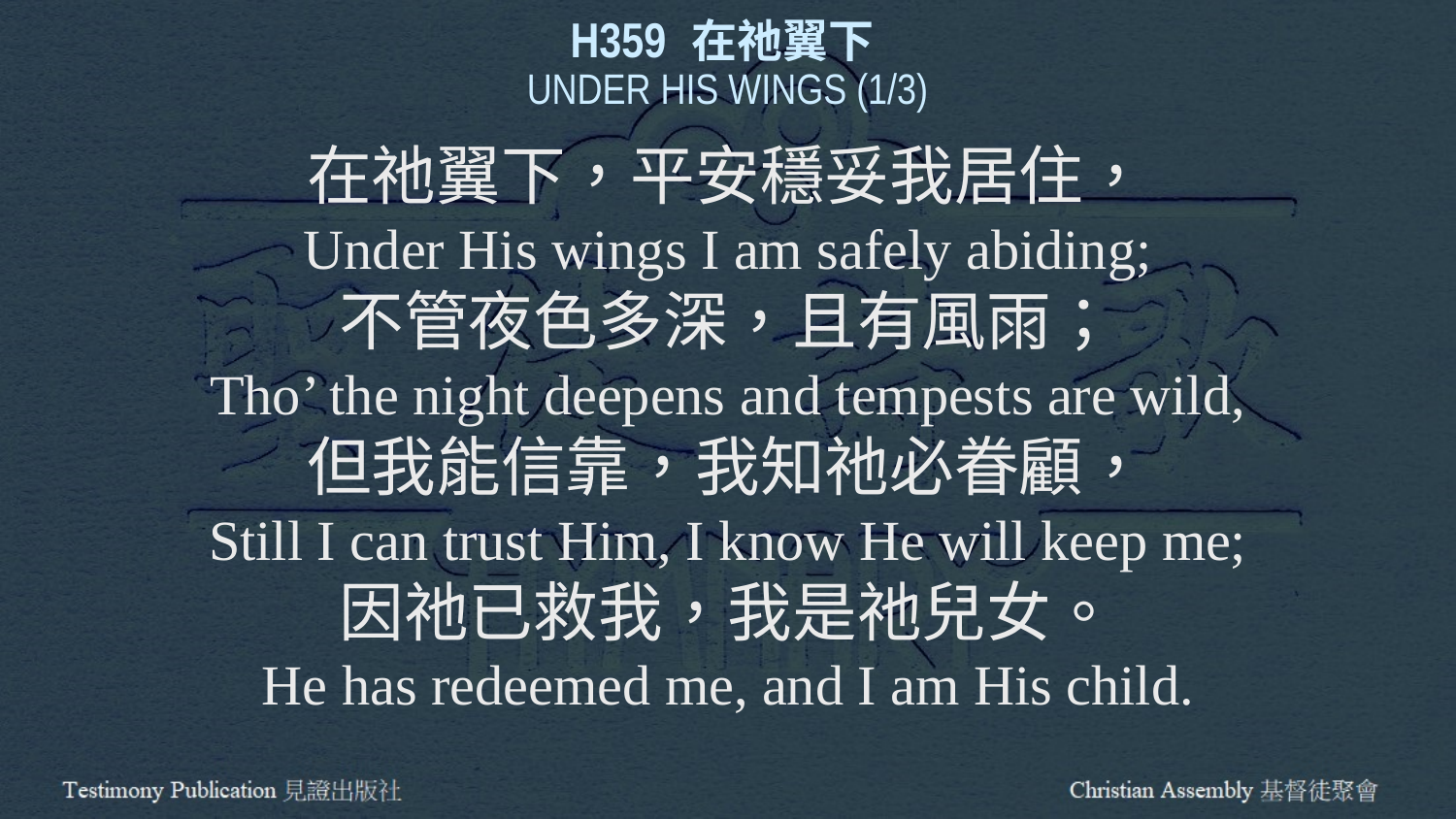

H359  在祂翼下
UNDER HIS WINGS (1/3)
在祂翼下，平安穩妥我居住，
Under His wings I am safely abiding;
不管夜色多深，且有風雨；
Tho’ the night deepens and tempests are wild,
但我能信靠，我知祂必眷顧，
Still I can trust Him, I know He will keep me;
因祂已救我，我是祂兒女。
He has redeemed me, and I am His child.